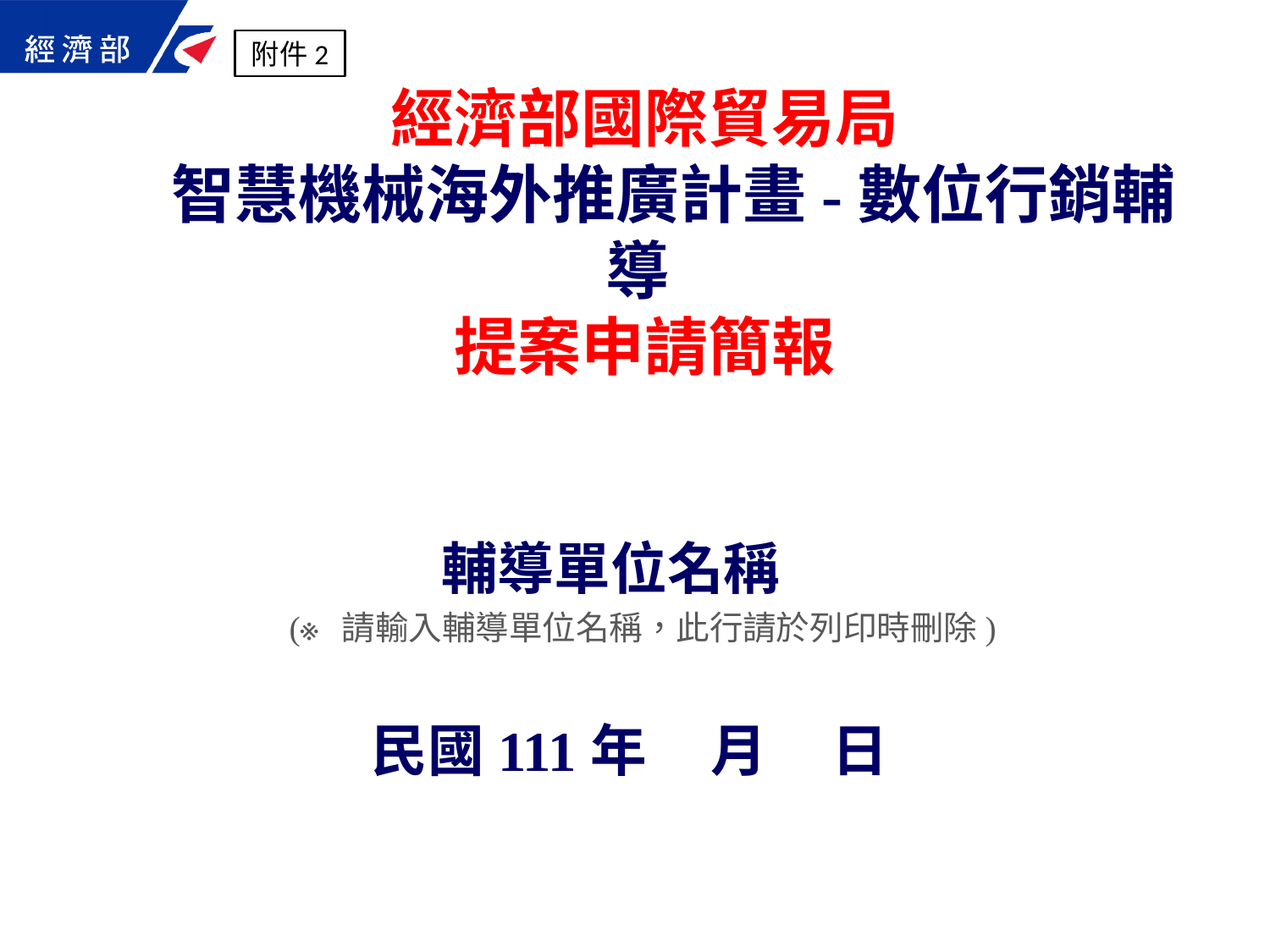

附件2
# 經濟部國際貿易局 智慧機械海外推廣計畫-數位行銷輔導 　提案申請簡報

    輔導單位名稱
   (※請輸入輔導單位名稱，此行請於列印時刪除)

民國111年     月     日